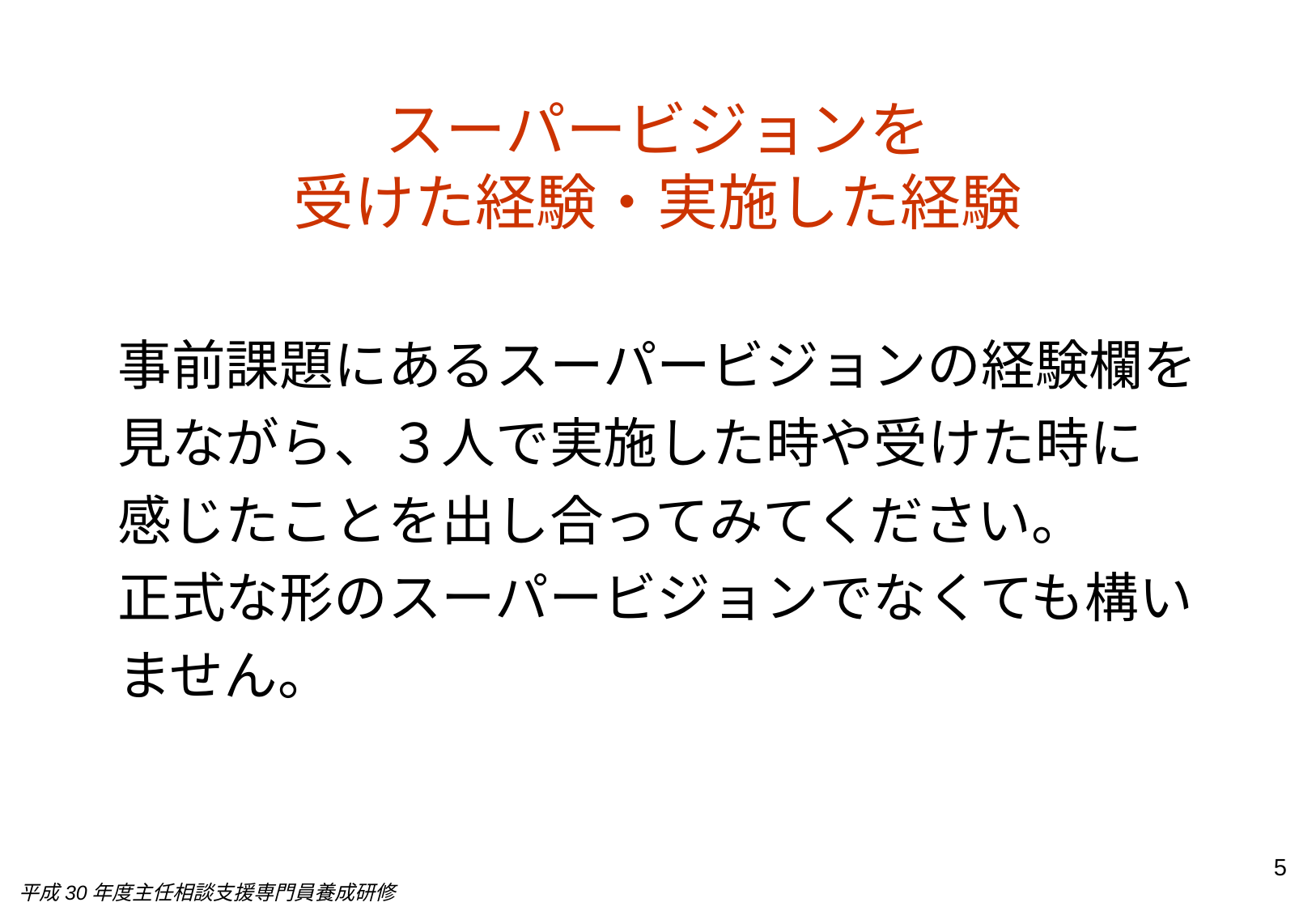

スーパービジョンを
受けた経験・実施した経験
事前課題にあるスーパービジョンの経験欄を
見ながら、３人で実施した時や受けた時に
感じたことを出し合ってみてください。
正式な形のスーパービジョンでなくても構い
ません。
5
平成30年度主任相談支援専門員養成研修